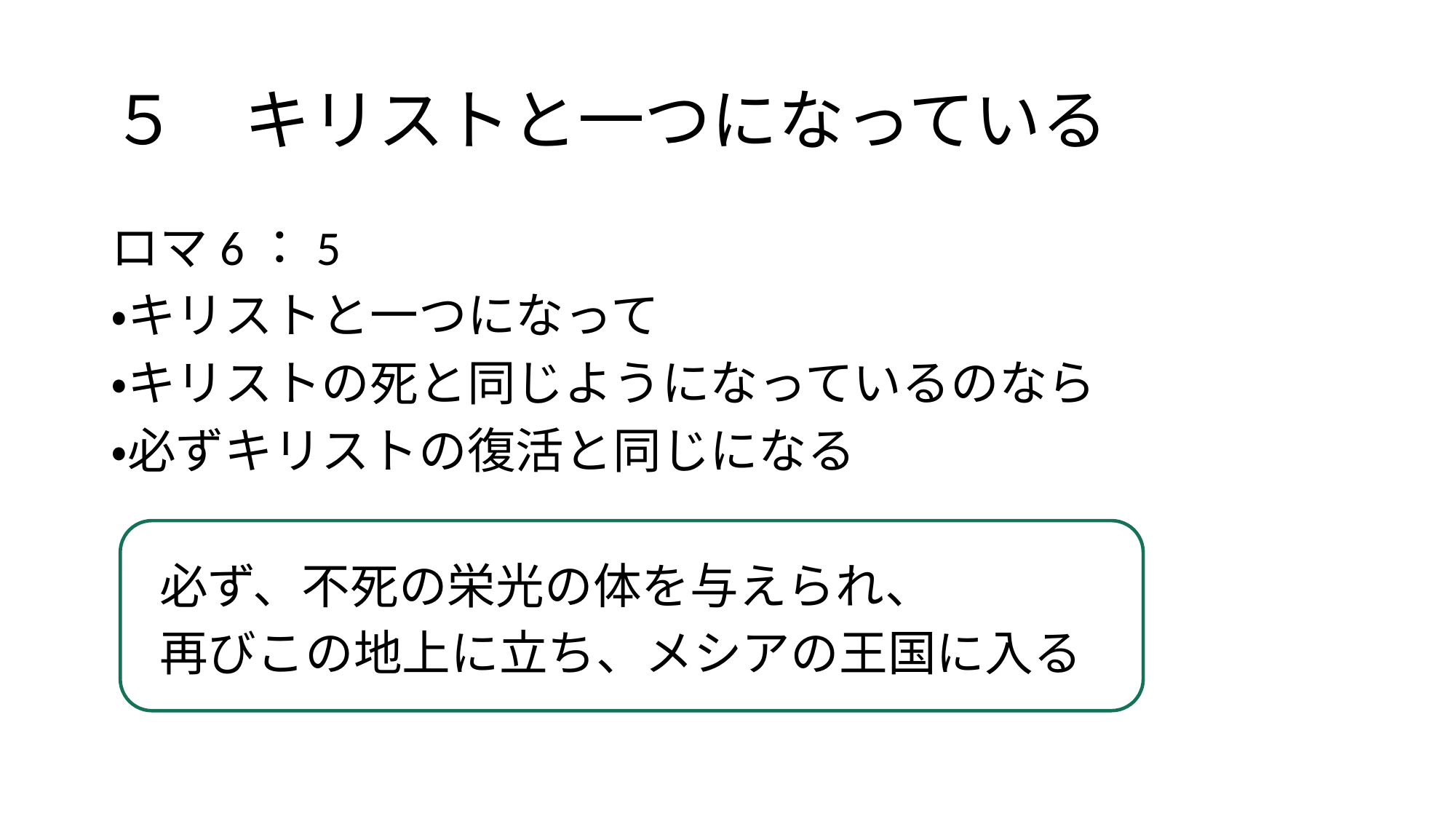

# ５　キリストと一つになっている
ロマ6：5
・キリストと一つになって
・キリストの死と同じようになっているのなら
・必ずキリストの復活と同じになる

　必ず、不死の栄光の体を与えられ、
　再びこの地上に立ち、メシアの王国に入る